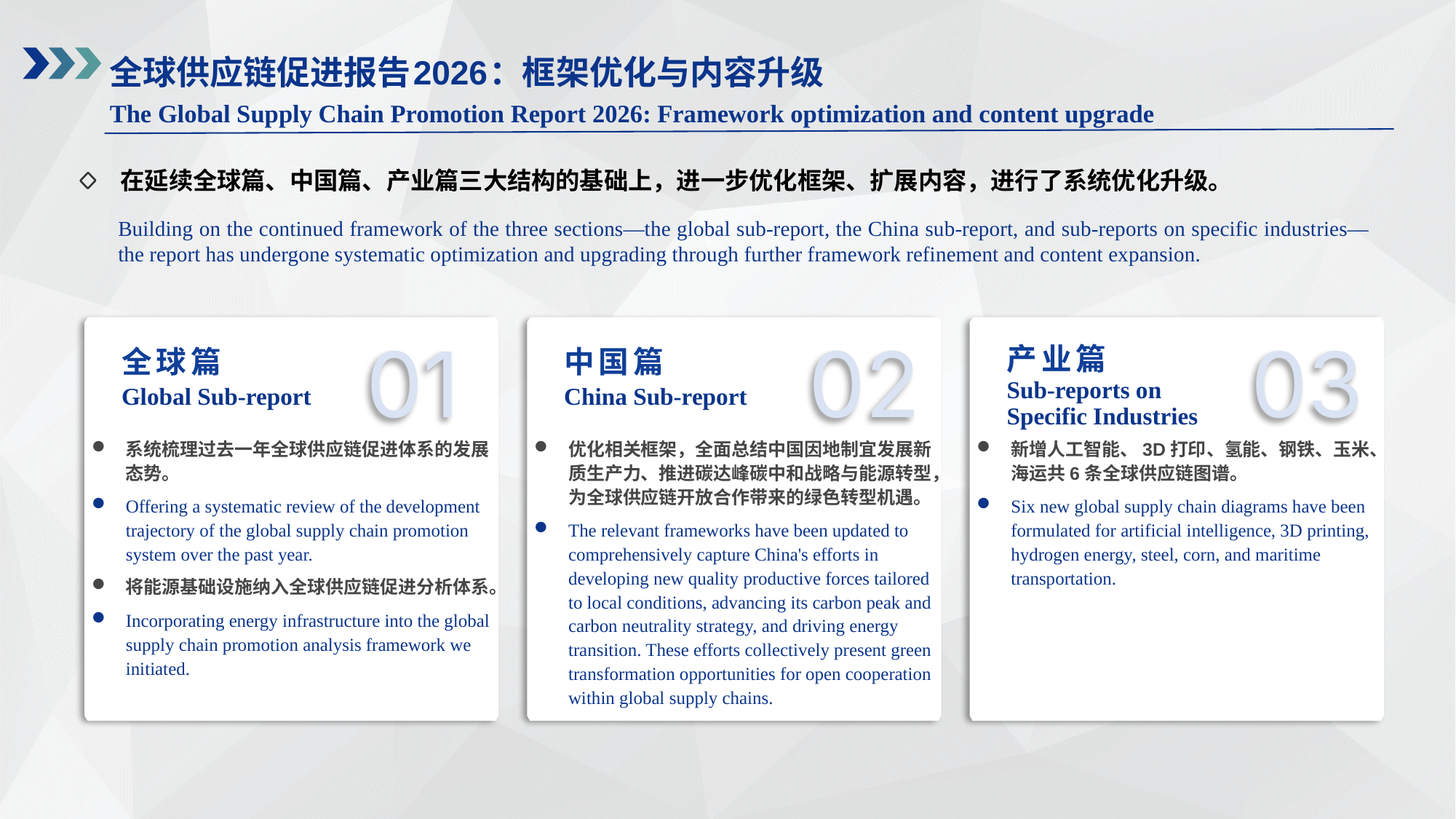

全球供应链促进报告2026：框架优化与内容升级
The Global Supply Chain Promotion Report 2026: Framework optimization and content upgrade

在延续全球篇、中国篇、产业篇三大结构的基础上，进一步优化框架、扩展内容，进行了系统优化升级。
Building on the continued framework of the three sections—the global sub-report, the China sub-report, and sub-reports on specific industries—the report has undergone systematic optimization and upgrading through further framework refinement and content expansion.

01
02
03
产业篇
Sub-reports on
Specific Industries
全球篇
Global Sub-report
中国篇
China Sub-report
系统梳理过去一年全球供应链促进体系的发展态势。
Offering a systematic review of the development trajectory of the global supply chain promotion system over the past year.
将能源基础设施纳入全球供应链促进分析体系。
Incorporating energy infrastructure into the global supply chain promotion analysis framework we initiated.
优化相关框架，全面总结中国因地制宜发展新质生产力、推进碳达峰碳中和战略与能源转型，为全球供应链开放合作带来的绿色转型机遇。
The relevant frameworks have been updated to comprehensively capture China's efforts in developing new quality productive forces tailored to local conditions, advancing its carbon peak and carbon neutrality strategy, and driving energy transition. These efforts collectively present green transformation opportunities for open cooperation within global supply chains.
新增人工智能、3D打印、氢能、钢铁、玉米、海运共6条全球供应链图谱。
Six new global supply chain diagrams have been formulated for artificial intelligence, 3D printing, hydrogen energy, steel, corn, and maritime transportation.